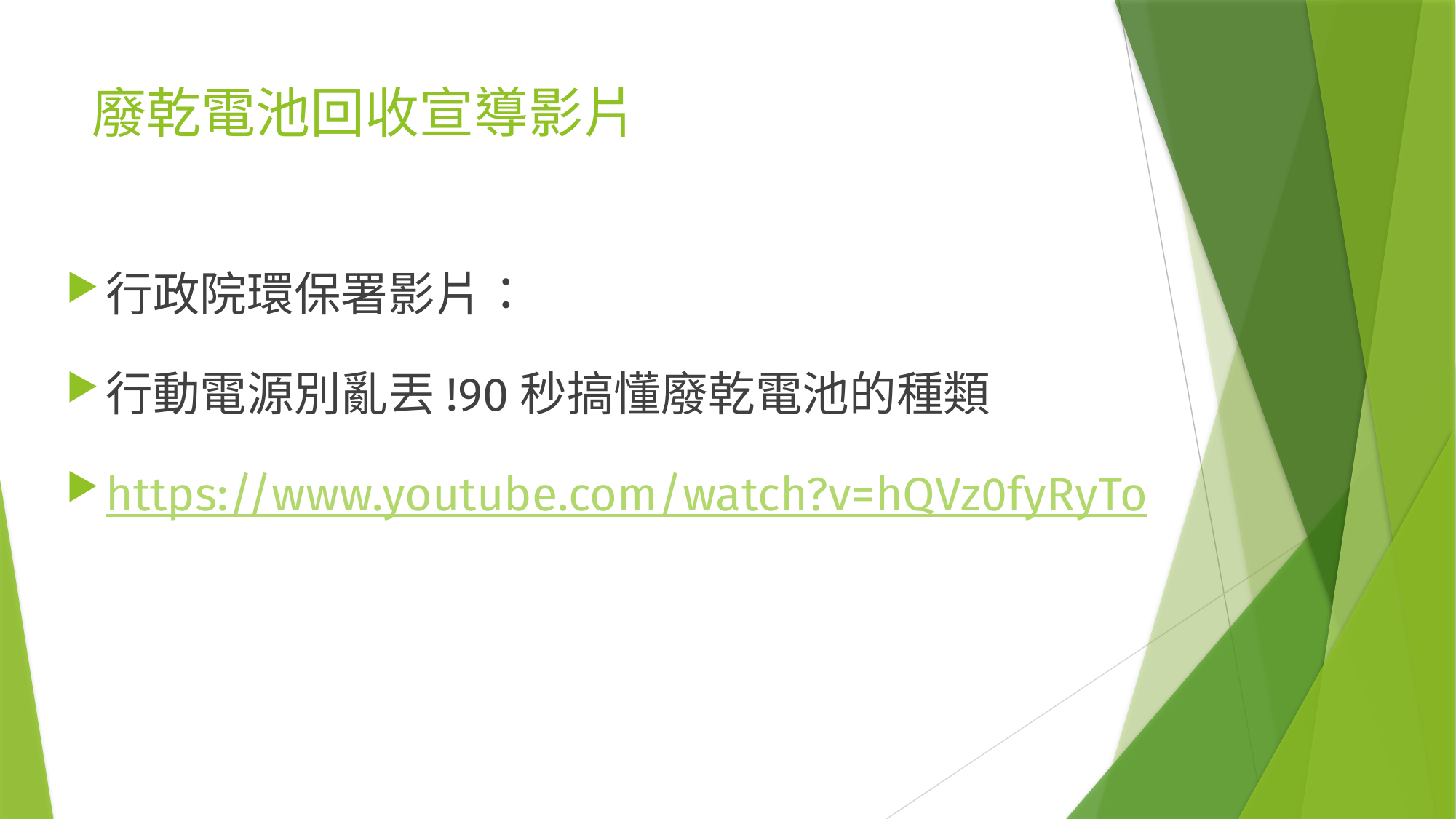

# 廢乾電池回收宣導影片
行政院環保署影片：
行動電源別亂丟!90秒搞懂廢乾電池的種類
https://www.youtube.com/watch?v=hQVz0fyRyTo